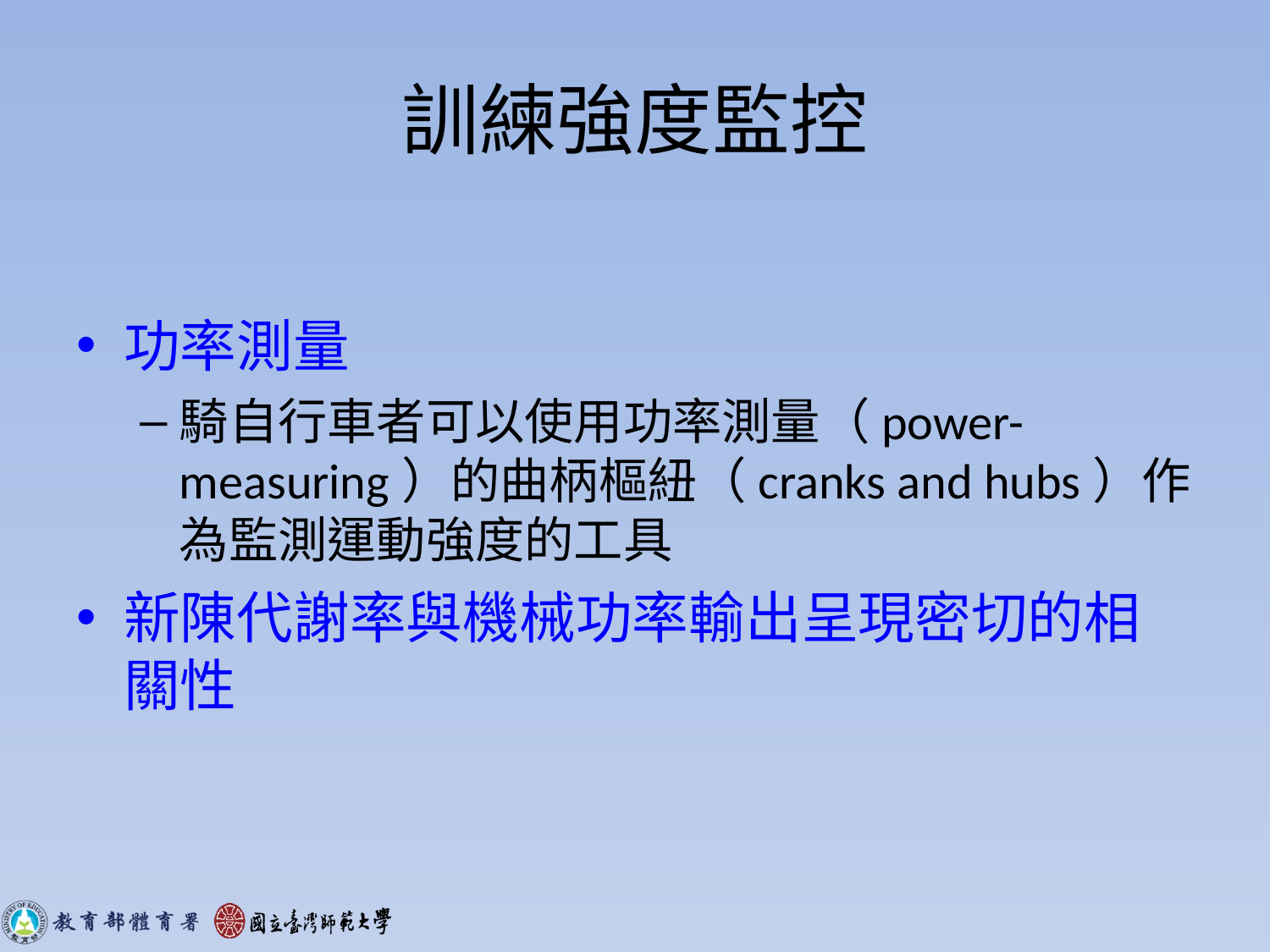

# 訓練強度監控

功率測量
騎自行車者可以使用功率測量（power- measuring）的曲柄樞紐（cranks and hubs）作為監測運動強度的工具
新陳代謝率與機械功率輸出呈現密切的相關性